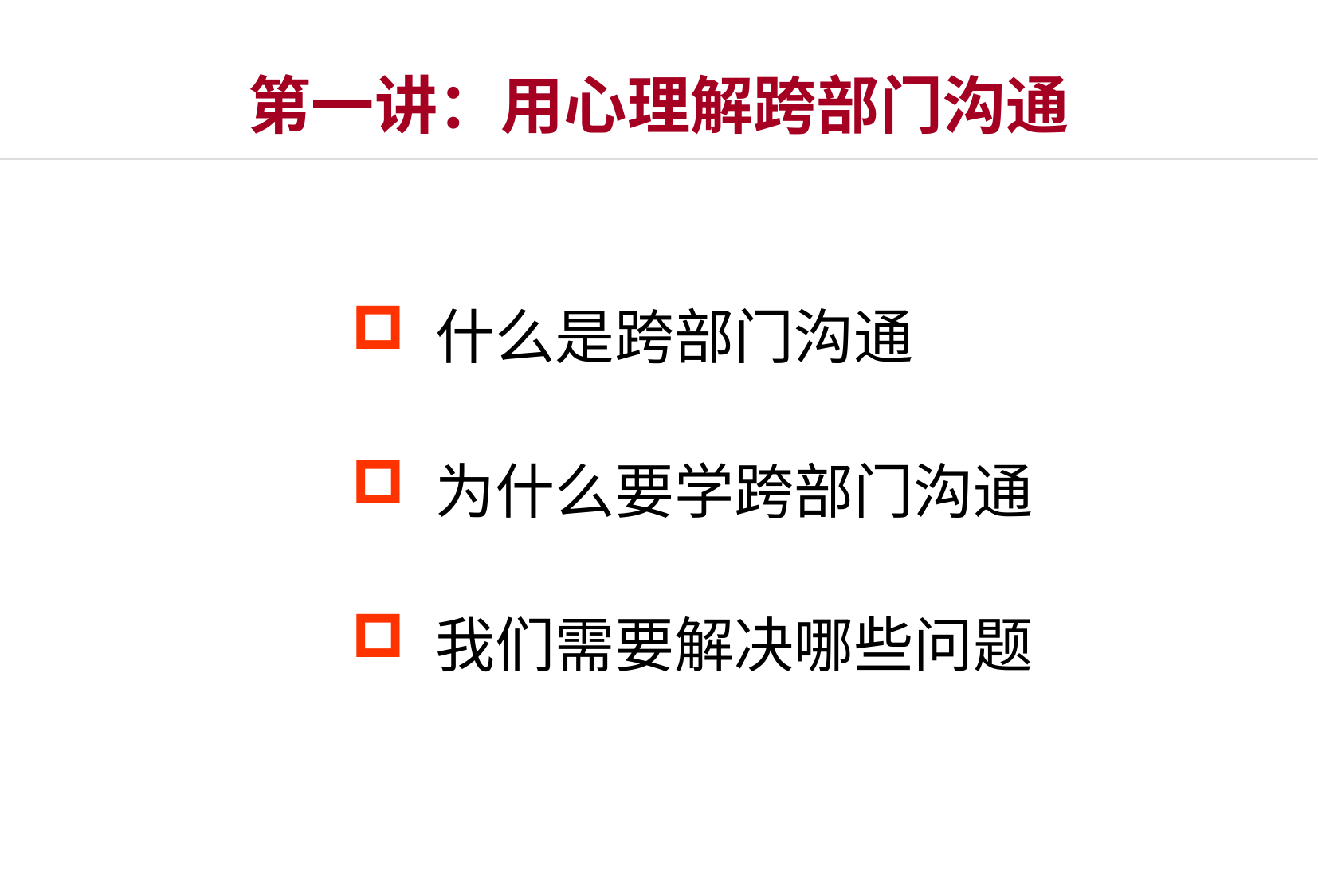

第一讲：用心理解跨部门沟通
 什么是跨部门沟通
 为什么要学跨部门沟通
 我们需要解决哪些问题